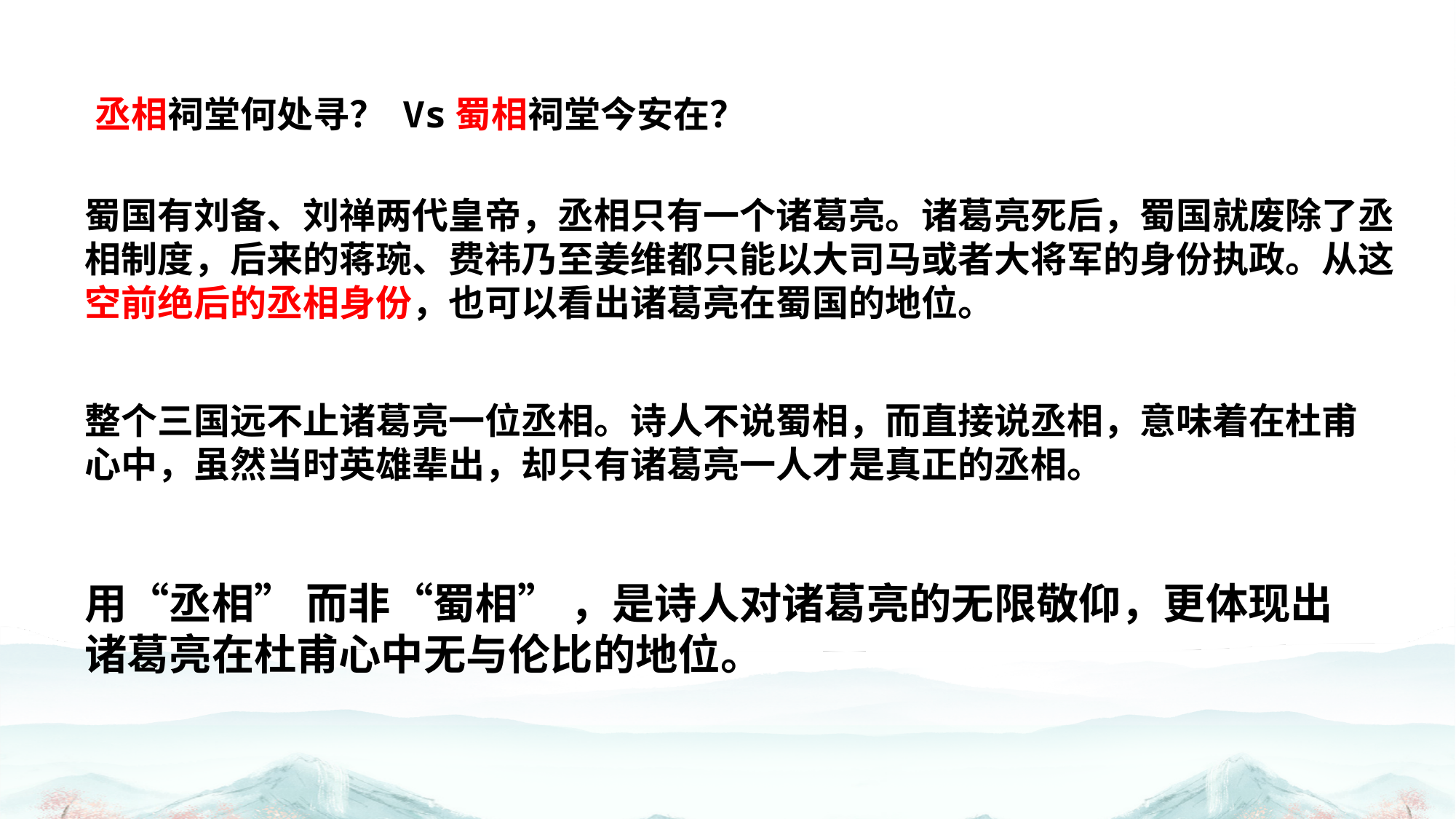

丞相祠堂何处寻？ Vs蜀相祠堂今安在？
蜀国有刘备、刘禅两代皇帝，丞相只有一个诸葛亮。诸葛亮死后，蜀国就废除了丞相制度，后来的蒋琬、费祎乃至姜维都只能以大司马或者大将军的身份执政。从这空前绝后的丞相身份，也可以看出诸葛亮在蜀国的地位。
整个三国远不止诸葛亮一位丞相。诗人不说蜀相，而直接说丞相，意味着在杜甫心中，虽然当时英雄辈出，却只有诸葛亮一人才是真正的丞相。
用“丞相” 而非“蜀相” ，是诗人对诸葛亮的无限敬仰，更体现出诸葛亮在杜甫心中无与伦比的地位。